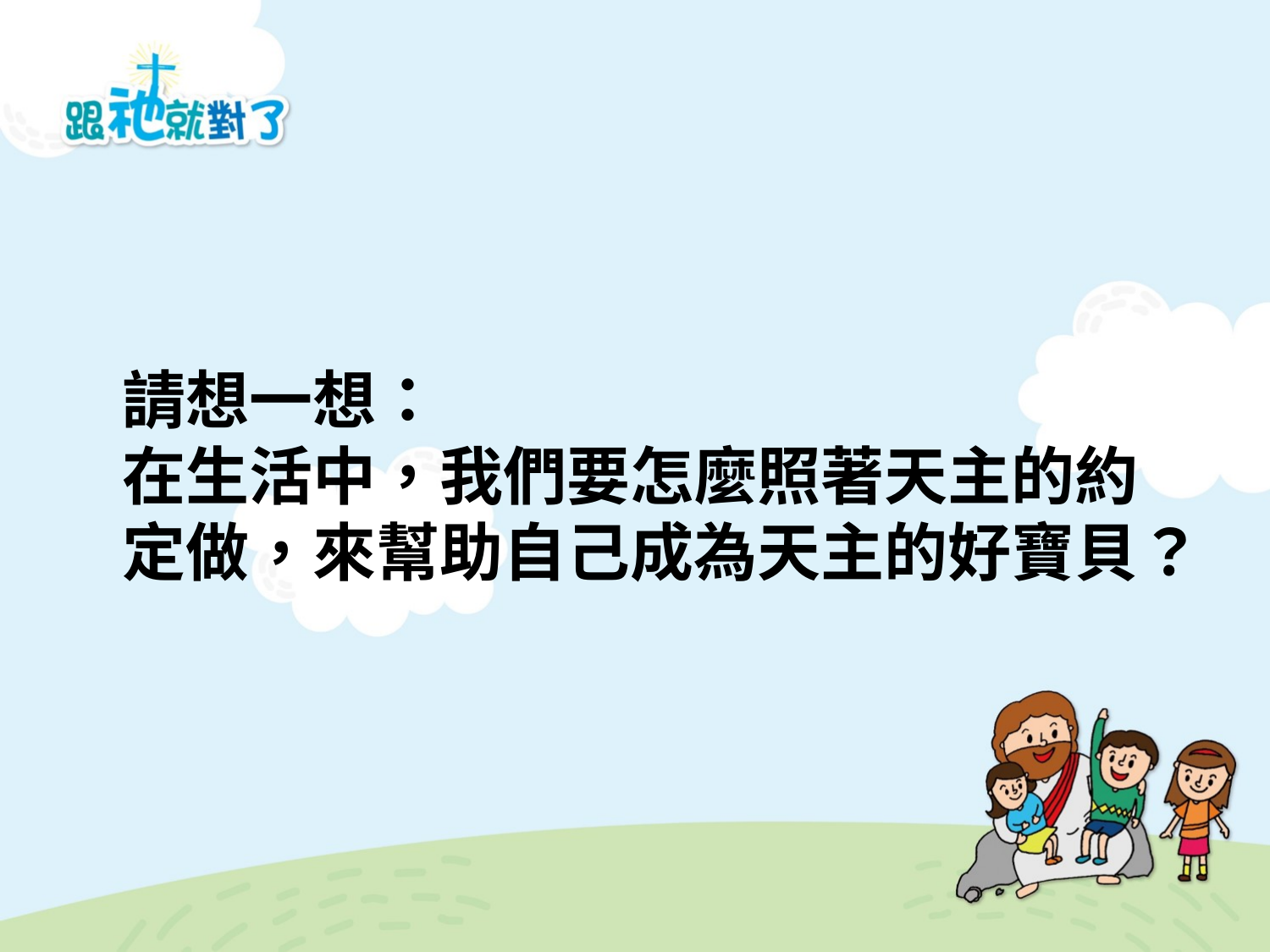

請想一想：
在生活中，我們要怎麼照著天主的約定做，來幫助自己成為天主的好寶貝？